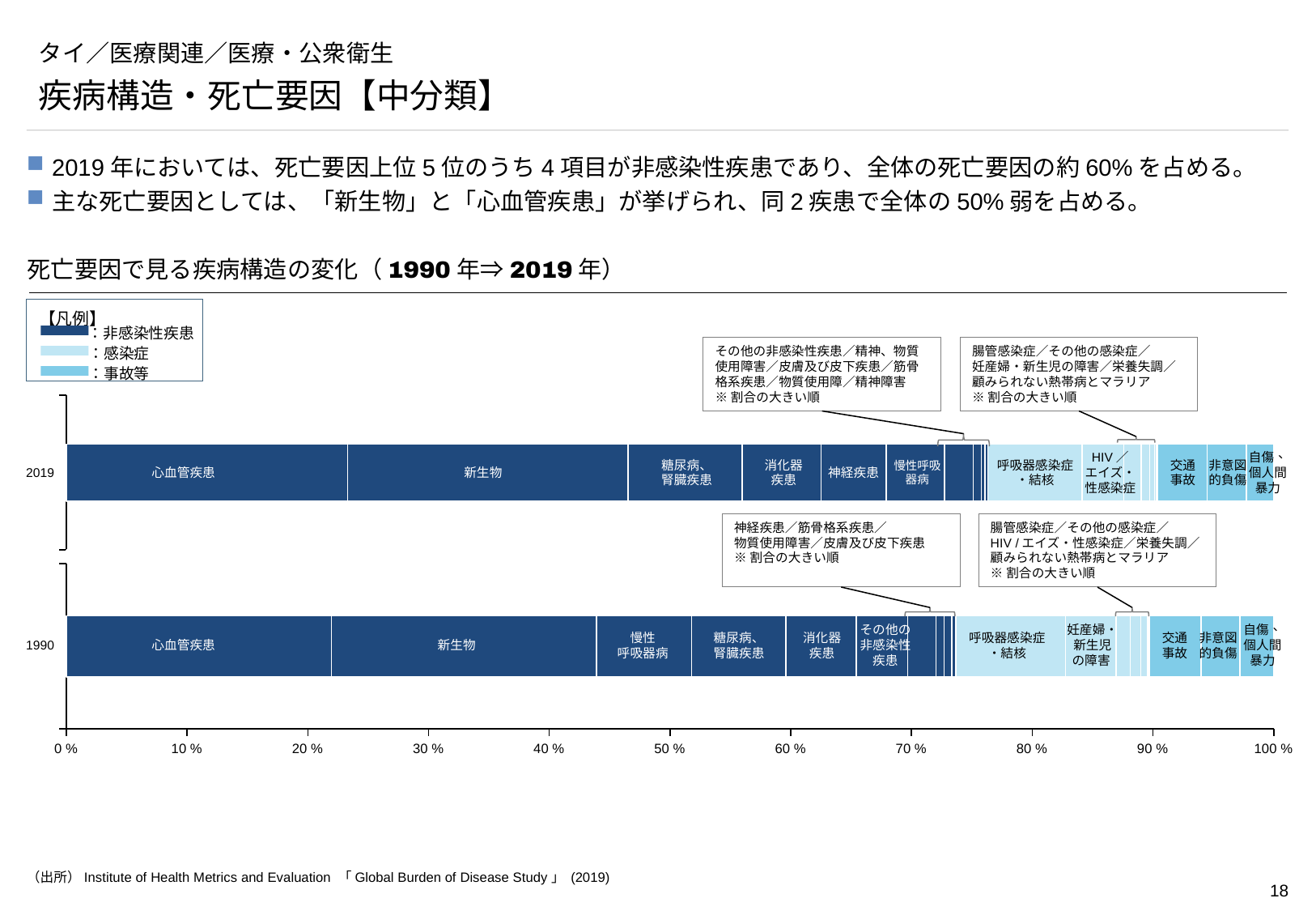

# タイ／医療関連／医療・公衆衛生
疾病構造・死亡要因【中分類】
2019年においては、死亡要因上位5位のうち4項目が非感染性疾患であり、全体の死亡要因の約60%を占める。
主な死亡要因としては、「新生物」と「心血管疾患」が挙げられ、同2疾患で全体の50%弱を占める。
死亡要因で見る疾病構造の変化（1990年⇒2019年）
【凡例】
：非感染性疾患

：感染症

：事故等

その他の非感染性疾患／精神、物質使用障害／皮膚及び皮下疾患／筋骨格系疾患／物質使用障／精神障害
※割合の大きい順
腸管感染症／その他の感染症／
妊産婦・新生児の障害／栄養失調／
顧みられない熱帯病とマラリア
※割合の大きい順

### Chart

| Category |  |  |  |  |  |  |  |  |  |  |  |  |  |  |  |  |  |  |  |  |  |
|---|---|---|---|---|---|---|---|---|---|---|---|---|---|---|---|---|---|---|---|---|---|

HIV／
エイズ・
性感染症
自傷、
個人間
暴力
非意図
的負傷
糖尿病、
腎臓疾患
消化器
疾患
呼吸器感染症
・結核
交通
事故
慢性呼吸
器病
2019
新生物
心血管疾患
神経疾患
神経疾患／筋骨格系疾患／
物質使用障害／皮膚及び皮下疾患
※割合の大きい順
腸管感染症／その他の感染症／
HIV /エイズ・性感染症／栄養失調／
顧みられない熱帯病とマラリア
※割合の大きい順

### Chart

| Category |  |  |  |  |  |  |  |  |  |  |  |  |  |  |  |  |  |  |  |  |  |  |
|---|---|---|---|---|---|---|---|---|---|---|---|---|---|---|---|---|---|---|---|---|---|---|

その他の
非感染性
疾患
妊産婦・
新生児
の障害
自傷、
個人間
暴力
非意図
的負傷
慢性
呼吸器病
糖尿病、
腎臓疾患
消化器
疾患
呼吸器感染症
・結核
交通
事故
1990
心血管疾患
新生物
（出所）Institute of Health Metrics and Evaluation 「Global Burden of Disease Study」 (2019)